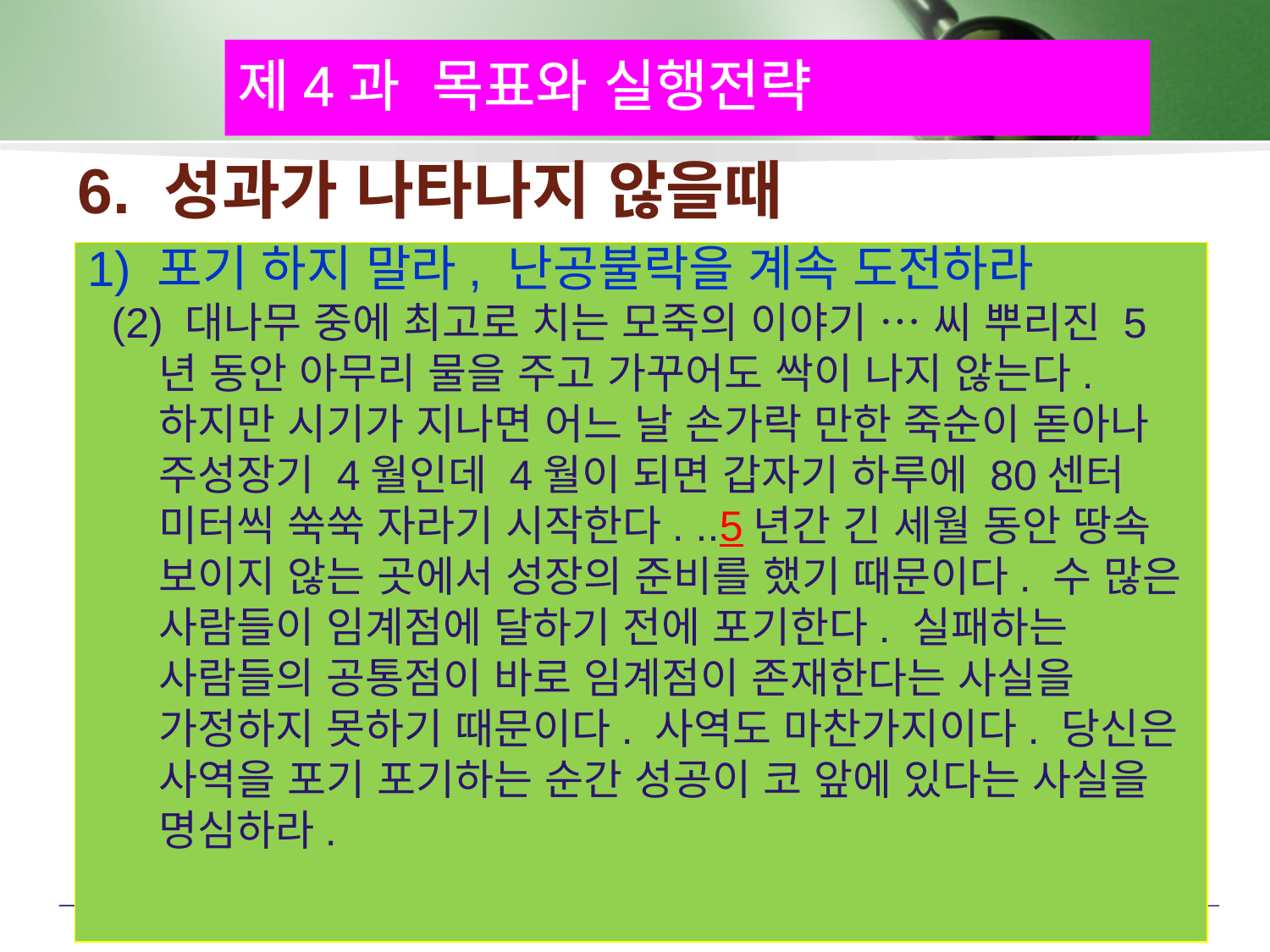

제4과  목표와 실행전략
# 6. 성과가 나타나지 않을때

1) 포기 하지 말라, 난공불락을 계속 도전하라
  (2) 대나무 중에 최고로 치는 모죽의 이야기 … 씨 뿌리진 5년 동안 아무리 물을 주고 가꾸어도 싹이 나지 않는다. 하지만 시기가 지나면 어느 날 손가락 만한 죽순이 돋아나 주성장기 4월인데 4월이 되면 갑자기 하루에 80센터 미터씩 쑥쑥 자라기 시작한다. ..5년간 긴 세월 동안 땅속 보이지 않는 곳에서 성장의 준비를 했기 때문이다. 수 많은 사람들이 임계점에 달하기 전에 포기한다. 실패하는 사람들의 공통점이 바로 임계점이 존재한다는 사실을 가정하지 못하기 때문이다. 사역도 마찬가지이다. 당신은 사역을 포기 포기하는 순간 성공이 코 앞에 있다는 사실을 명심하라.